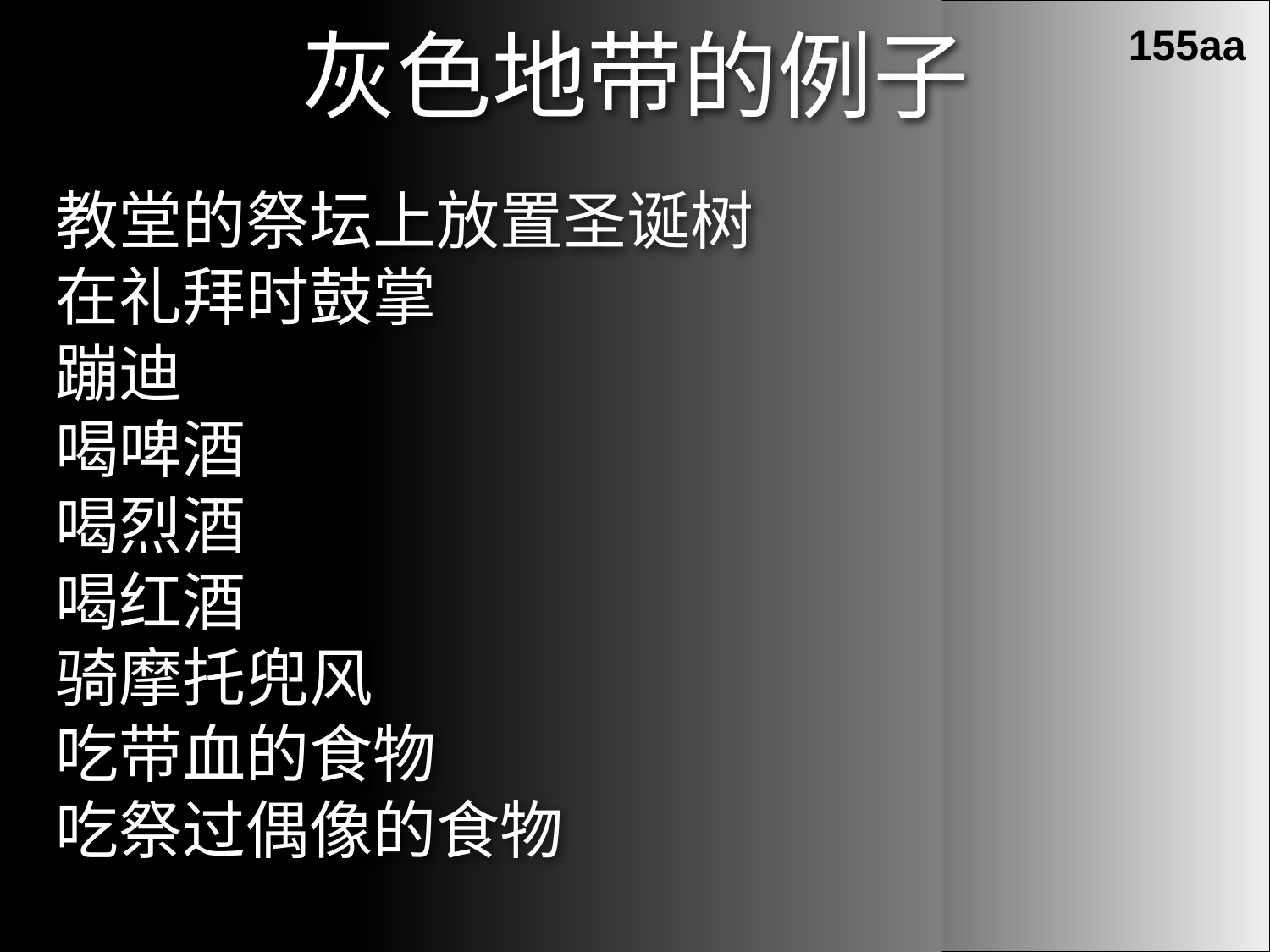

155aa
灰色地带的例子
教堂的祭坛上放置圣诞树
在礼拜时鼓掌
蹦迪
喝啤酒
喝烈酒
喝红酒
骑摩托兜风
吃带血的食物
吃祭过偶像的食物